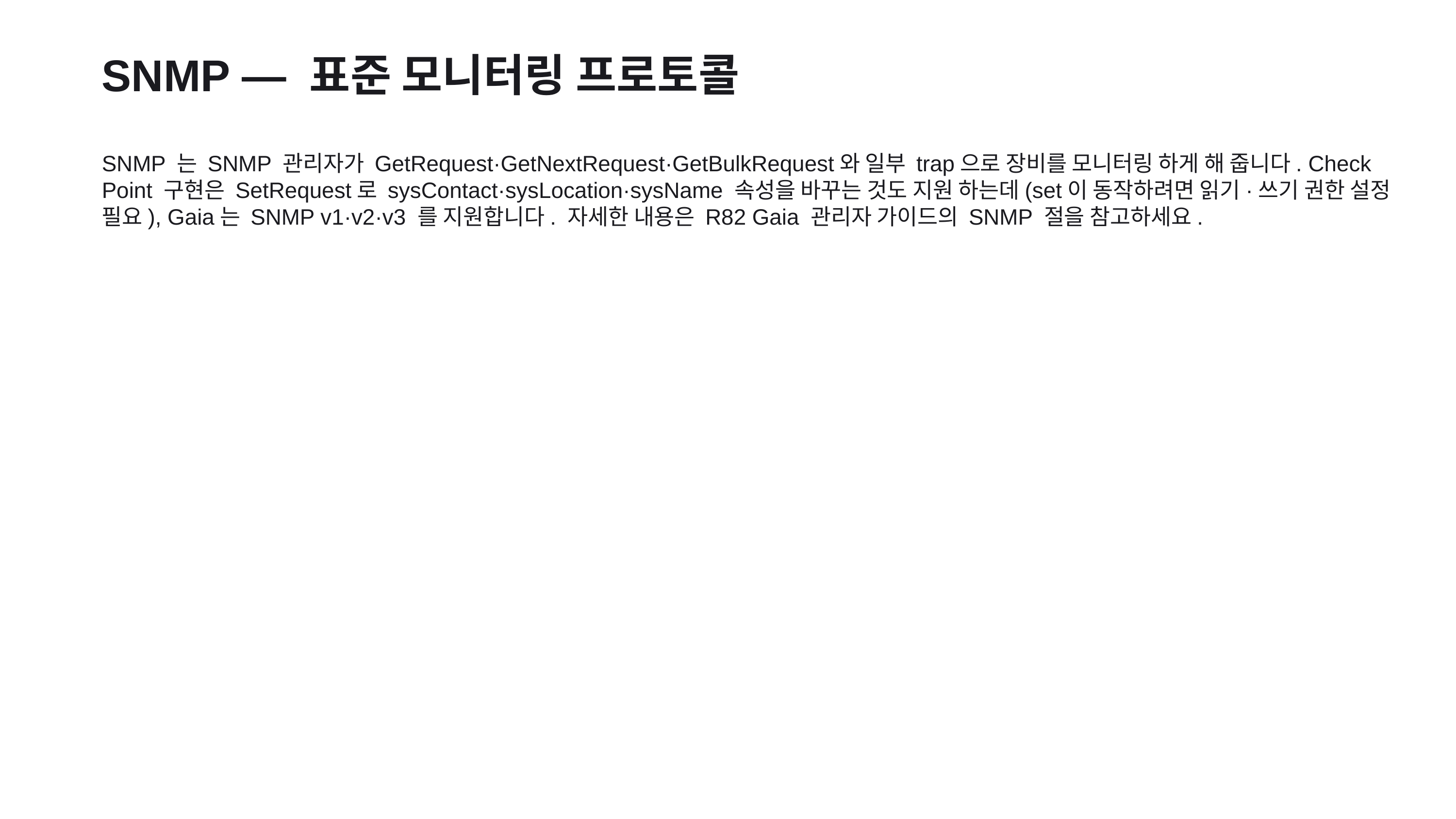

SNMP — 표준 모니터링 프로토콜
SNMP 는 SNMP 관리자가 GetRequest·GetNextRequest·GetBulkRequest와 일부 trap으로 장비를 모니터링 하게 해 줍니다. Check Point 구현은 SetRequest로 sysContact·sysLocation·sysName 속성을 바꾸는 것도 지원 하는데(set이 동작하려면 읽기·쓰기 권한 설정 필요), Gaia는 SNMP v1·v2·v3 를 지원합니다. 자세한 내용은 R82 Gaia 관리자 가이드의 SNMP 절을 참고하세요.